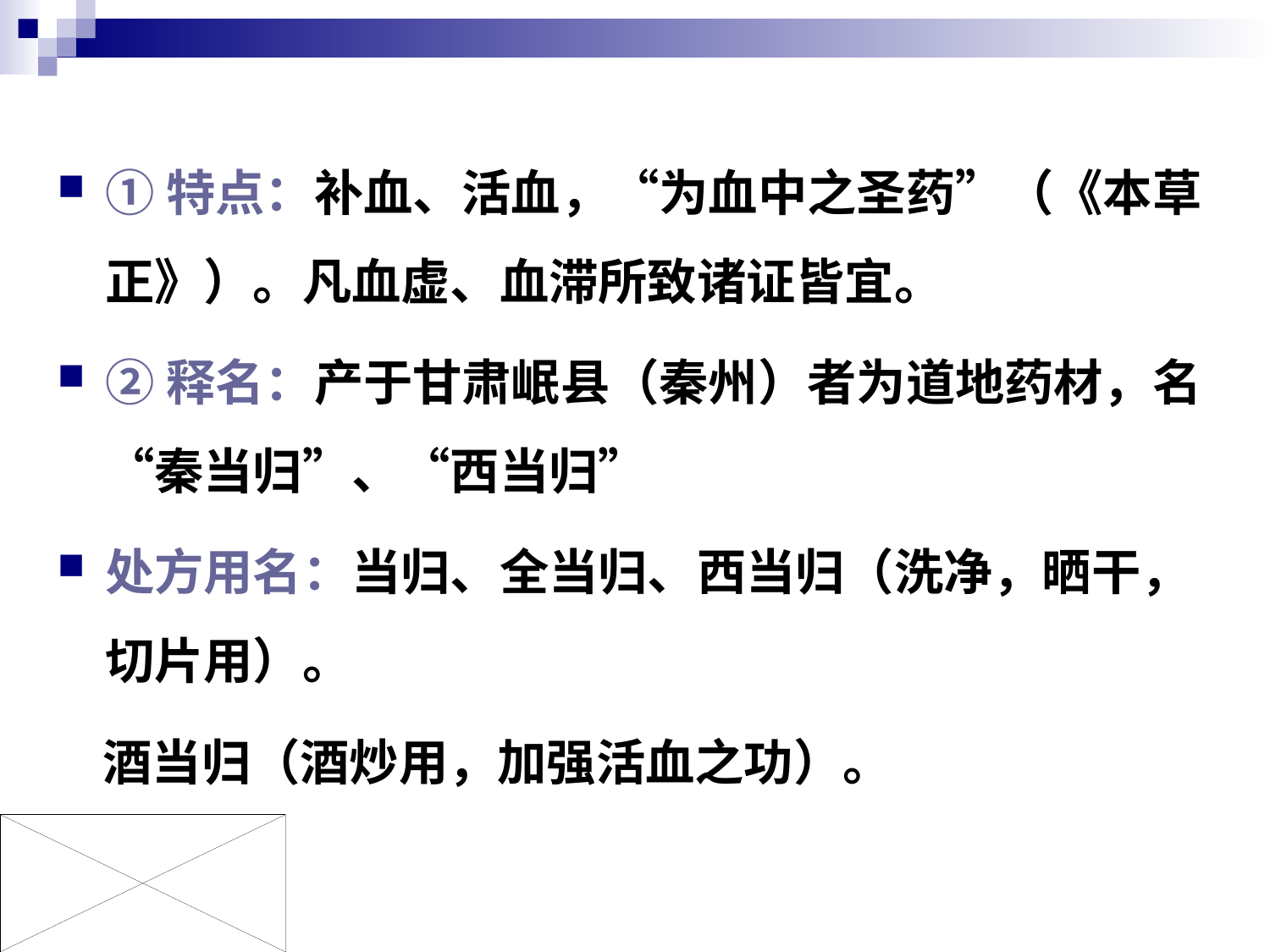

# ①特点：补血、活血，“为血中之圣药”（《本草正》）。凡血虚、血滞所致诸证皆宜。
②释名：产于甘肃岷县（秦州）者为道地药材，名“秦当归”、“西当归”
处方用名：当归、全当归、西当归（洗净，晒干，切片用）。
   酒当归（酒炒用，加强活血之功）。